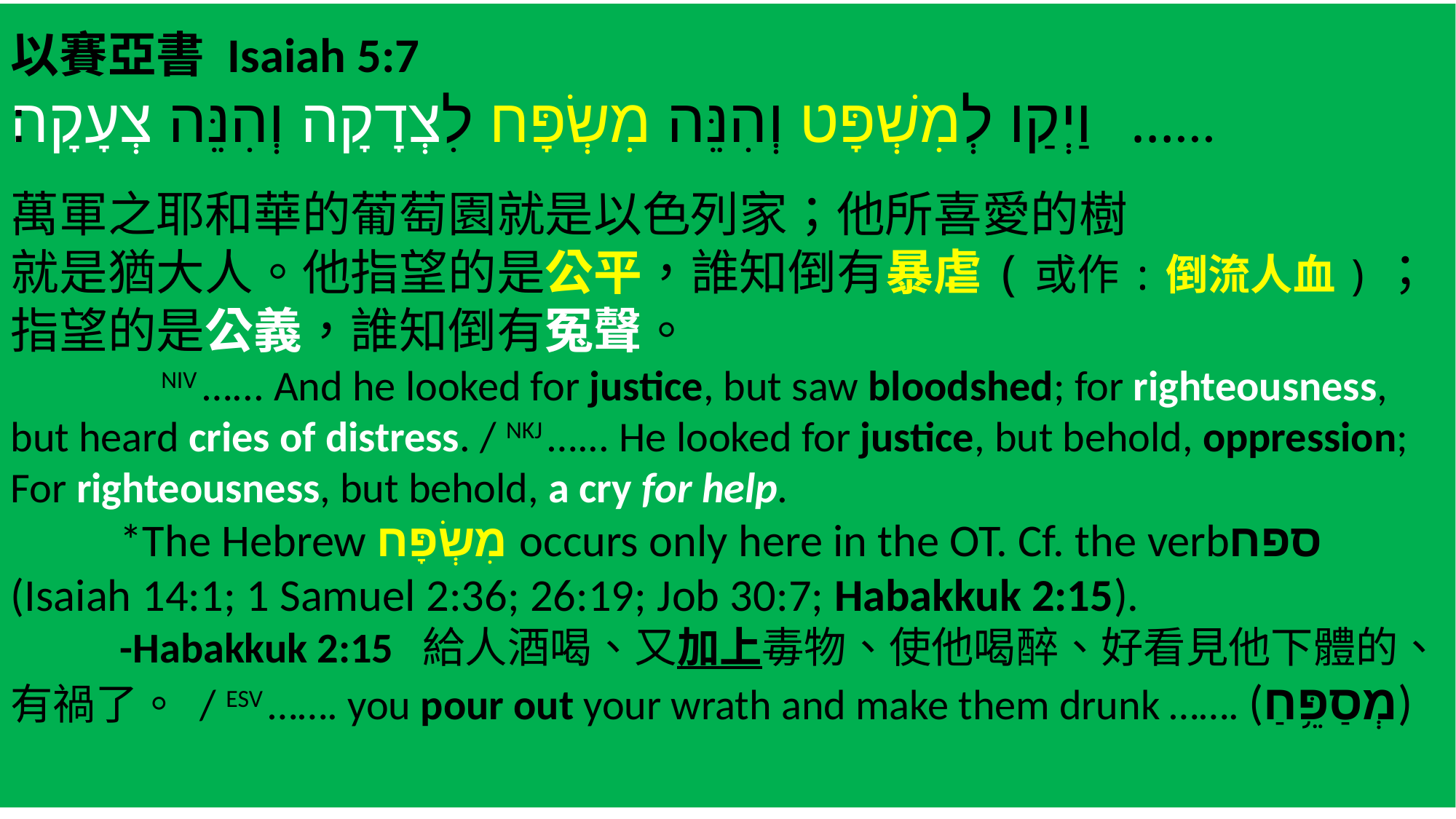

以賽亞書 Isaiah 5:7
וַיְקַו לְמִשְׁפָּט וְהִנֵּה מִשְׂפָּח לִצְדָקָה וְהִנֵּה צְעָקָה׃   …...

萬軍之耶和華的葡萄園就是以色列家；他所喜愛的樹
就是猶大人。他指望的是公平，誰知倒有暴虐(或作:倒流人血)；
指望的是公義，誰知倒有冤聲。
                NIV …... And he looked for justice, but saw bloodshed; for righteousness, but heard cries of distress. / NKJ …... He looked for justice, but behold, oppression; For righteousness, but behold, a cry for help.
	*The Hebrew מִשְׂפָּח occurs only here in the OT. Cf. the verbספח  (Isaiah 14:1; 1 Samuel 2:36; 26:19; Job 30:7; Habakkuk 2:15).
	-Habakkuk 2:15  ‎給人酒喝、又加上毒物、使他喝醉、好看見他下體的、有禍了。 / ESV ……. you pour out your wrath and make them drunk ……. (מְסַפֵּ֥חַ)